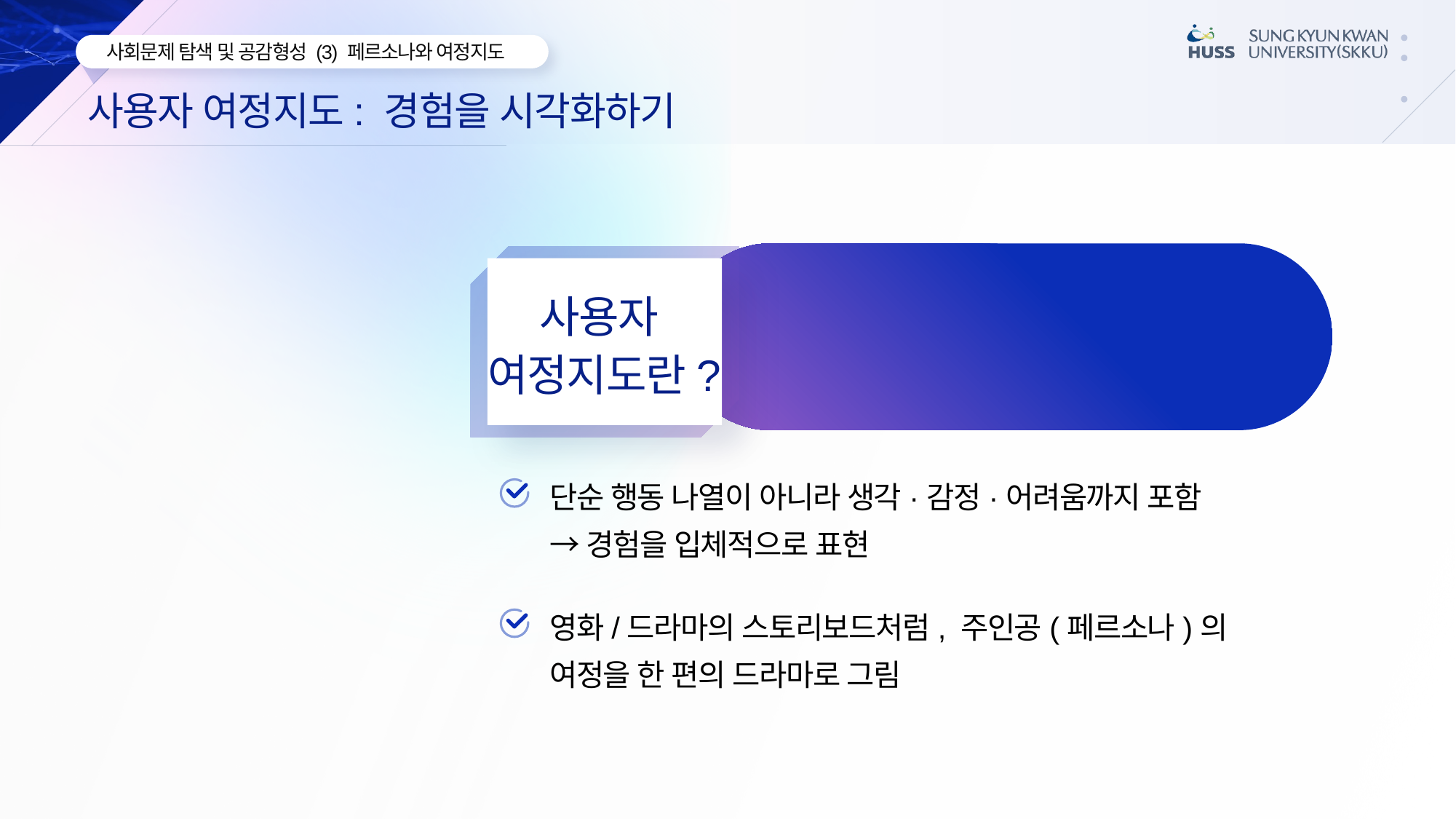

사용자 여정지도: 경험을 시각화하기
특정 사용자가 목적을 달성하기 위해 거치는 전체 과정을 시간순으로 시각화한 도구

사용자
여정지도란?
단순 행동 나열이 아니라 생각·감정·어려움까지 포함
→ 경험을 입체적으로 표현

영화/드라마의 스토리보드처럼, 주인공(페르소나)의 여정을 한 편의 드라마로 그림